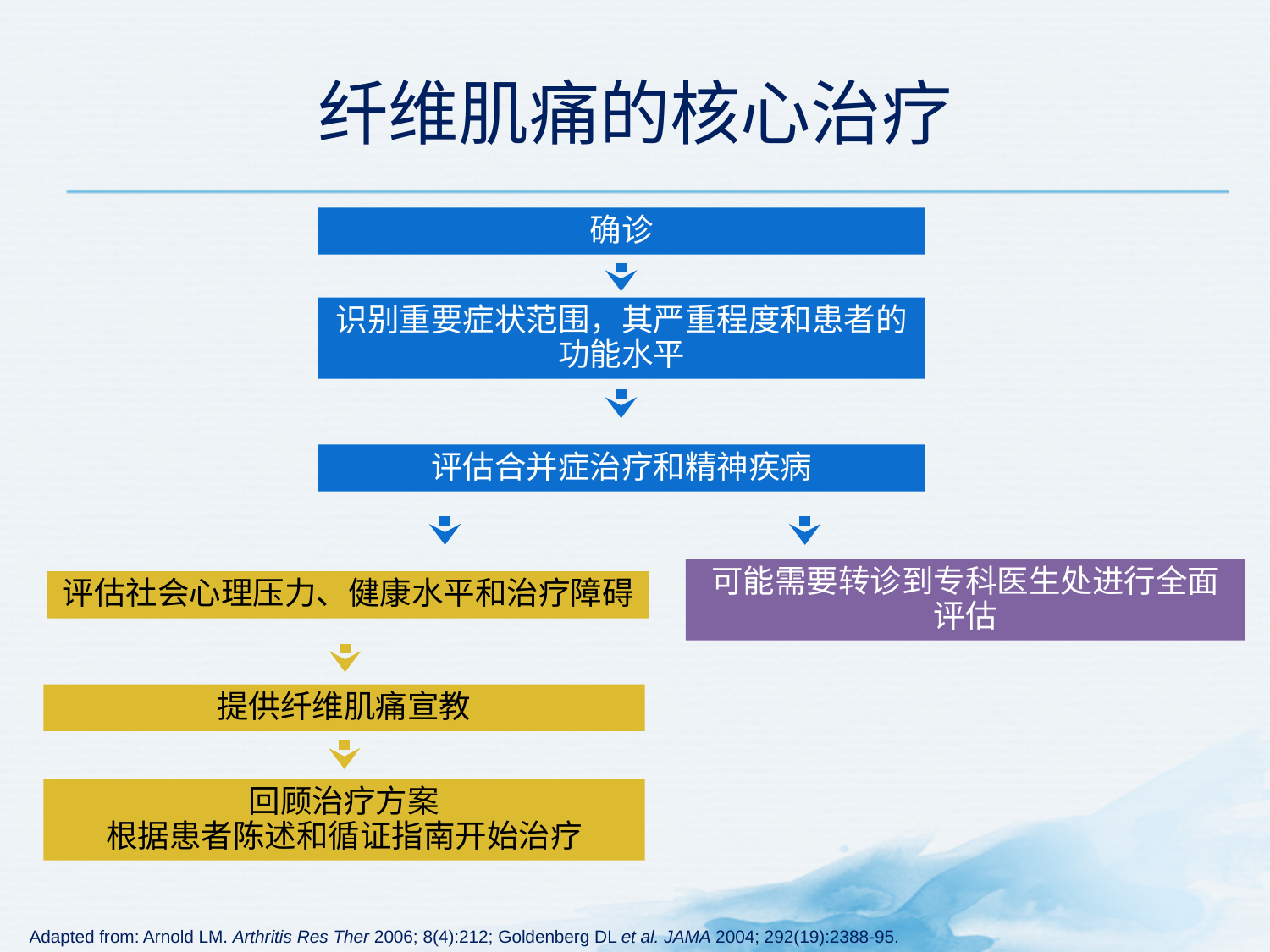

# 纤维肌痛的核心治疗
确诊

识别重要症状范围，其严重程度和患者的功能水平

评估合并症治疗和精神疾病

可能需要转诊到专科医生处进行全面评估
评估社会心理压力、健康水平和治疗障碍

提供纤维肌痛宣教

回顾治疗方案
根据患者陈述和循证指南开始治疗
Adapted from: Arnold LM. Arthritis Res Ther 2006; 8(4):212; Goldenberg DL et al. JAMA 2004; 292(19):2388-95.